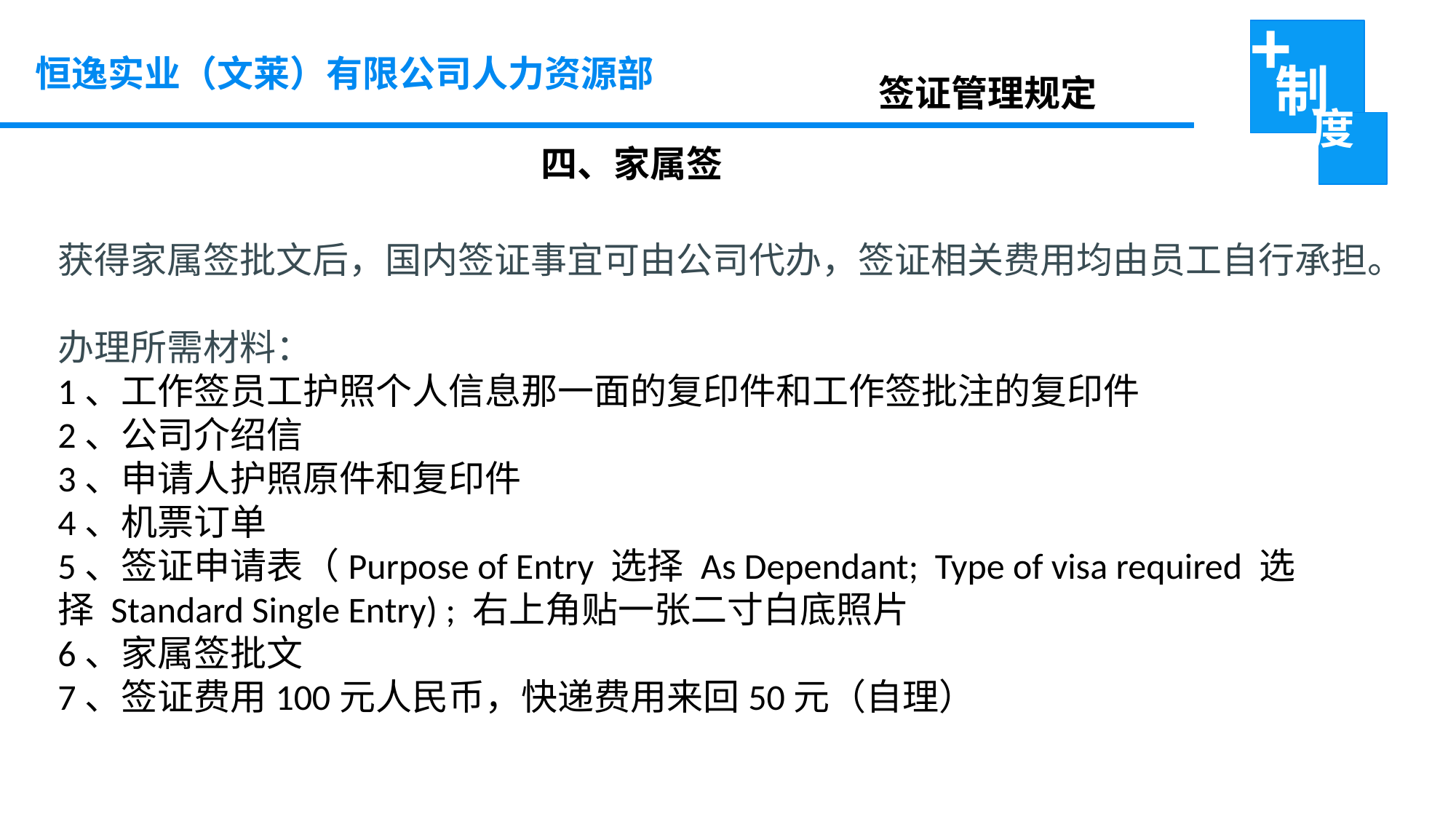

恒逸实业（文莱）有限公司人力资源部
签证管理规定
 四、家属签

获得家属签批文后，国内签证事宜可由公司代办，签证相关费用均由员工自行承担。

办理所需材料：
1、工作签员工护照个人信息那一面的复印件和工作签批注的复印件
2、公司介绍信
3、申请人护照原件和复印件
4、机票订单
5、签证申请表（Purpose of Entry 选择 As Dependant;  Type of visa required 选择 Standard Single Entry) ; 右上角贴一张二寸白底照片
6、家属签批文
7、签证费用100元人民币，快递费用来回50元（自理）